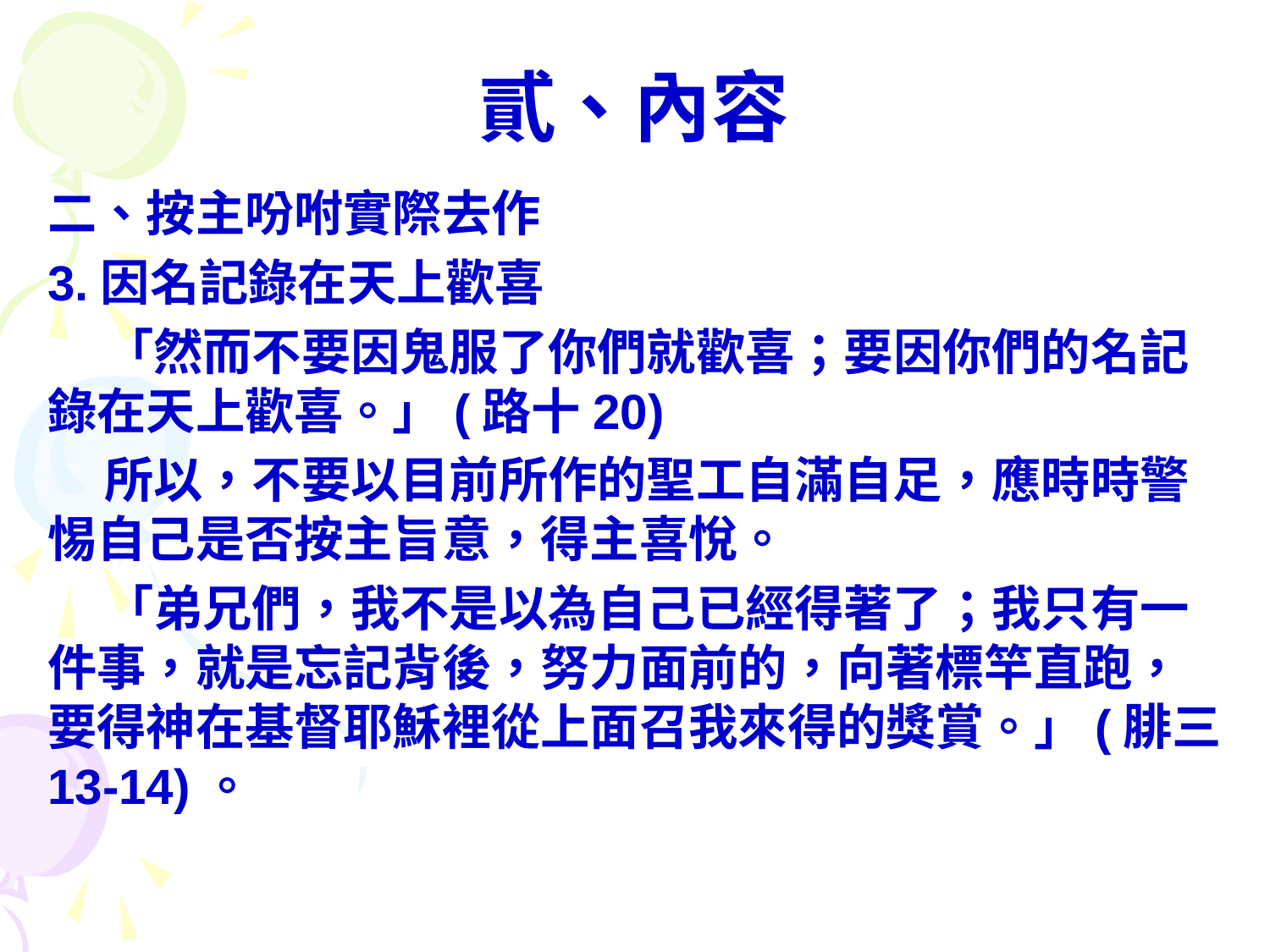

# 貳、內容
二、按主吩咐實際去作
3.因名記錄在天上歡喜
    「然而不要因鬼服了你們就歡喜；要因你們的名記錄在天上歡喜。」(路十20)
    所以，不要以目前所作的聖工自滿自足，應時時警惕自己是否按主旨意，得主喜悅。
    「弟兄們，我不是以為自己已經得著了；我只有一件事，就是忘記背後，努力面前的，向著標竿直跑，要得神在基督耶穌裡從上面召我來得的獎賞。」(腓三13-14)。